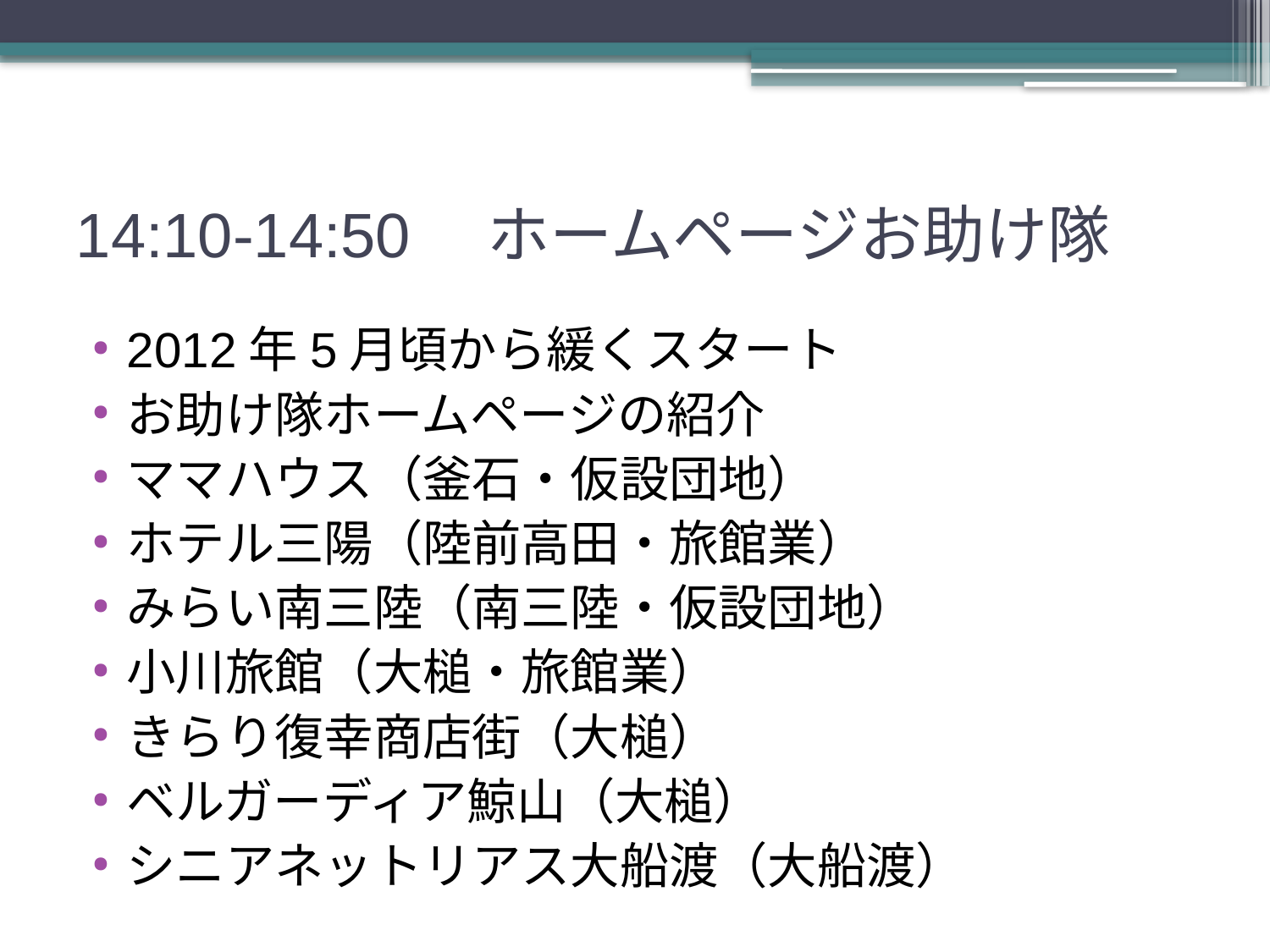

# 14:10-14:50　ホームページお助け隊
2012年5月頃から緩くスタート
お助け隊ホームページの紹介
ママハウス（釜石・仮設団地）
ホテル三陽（陸前高田・旅館業）
みらい南三陸（南三陸・仮設団地）
小川旅館（大槌・旅館業）
きらり復幸商店街（大槌）
ベルガーディア鯨山（大槌）
シニアネットリアス大船渡（大船渡）